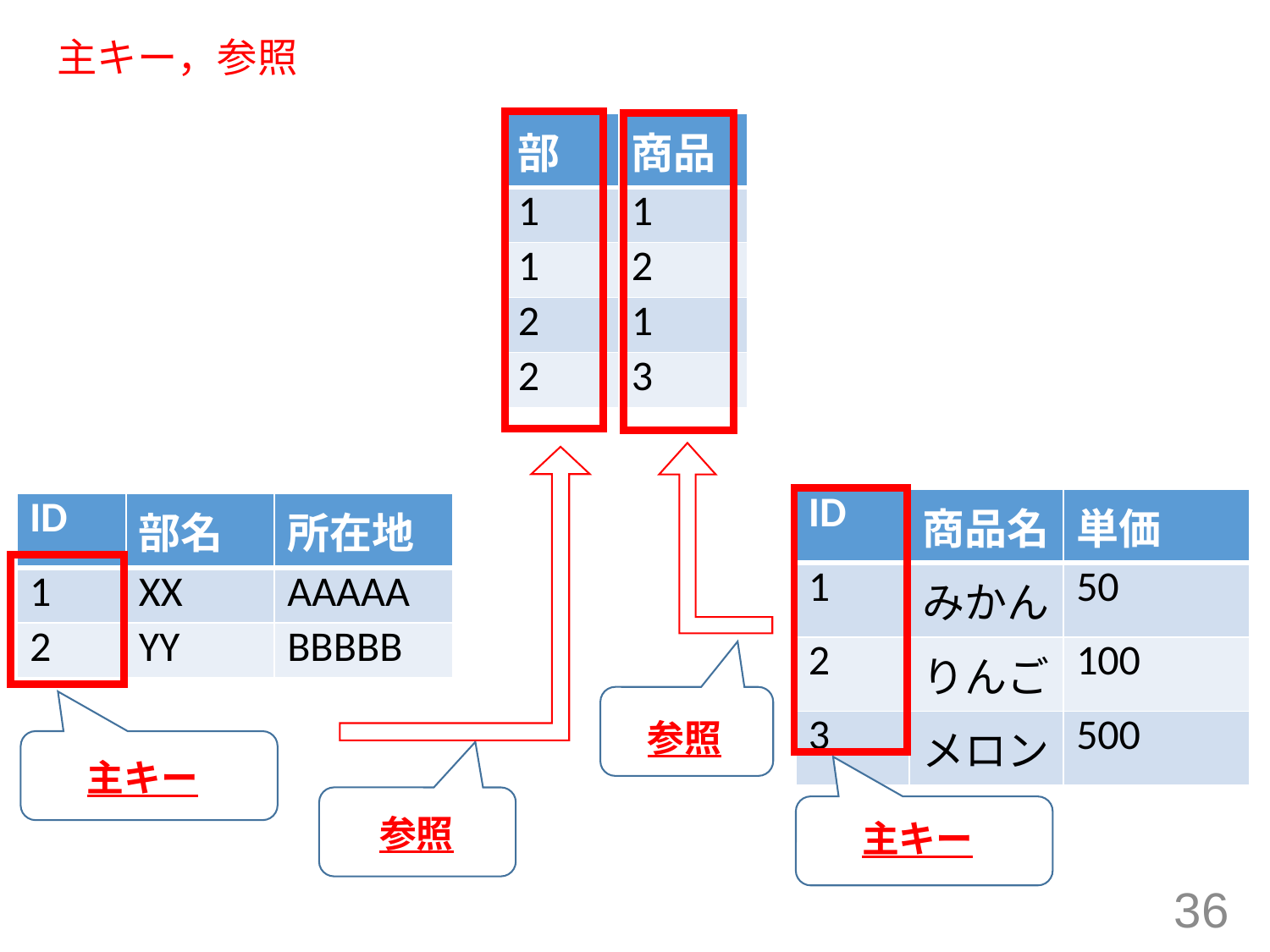

# 主キー，参照

| 部 | 商品 |
| --- | --- |
| 1 | 1 |
| 1 | 2 |
| 2 | 1 |
| 2 | 3 |

| ID | 商品名 | 単価 |
| --- | --- | --- |
| 1 | みかん | 50 |
| 2 | りんご | 100 |
| 3 | メロン | 500 |
| ID | 部名 | 所在地 |
| --- | --- | --- |
| 1 | XX | AAAAA |
| 2 | YY | BBBBB |

DDDD
参照
DDDD
主キー
DDDD
DDDD
参照
主キー
36